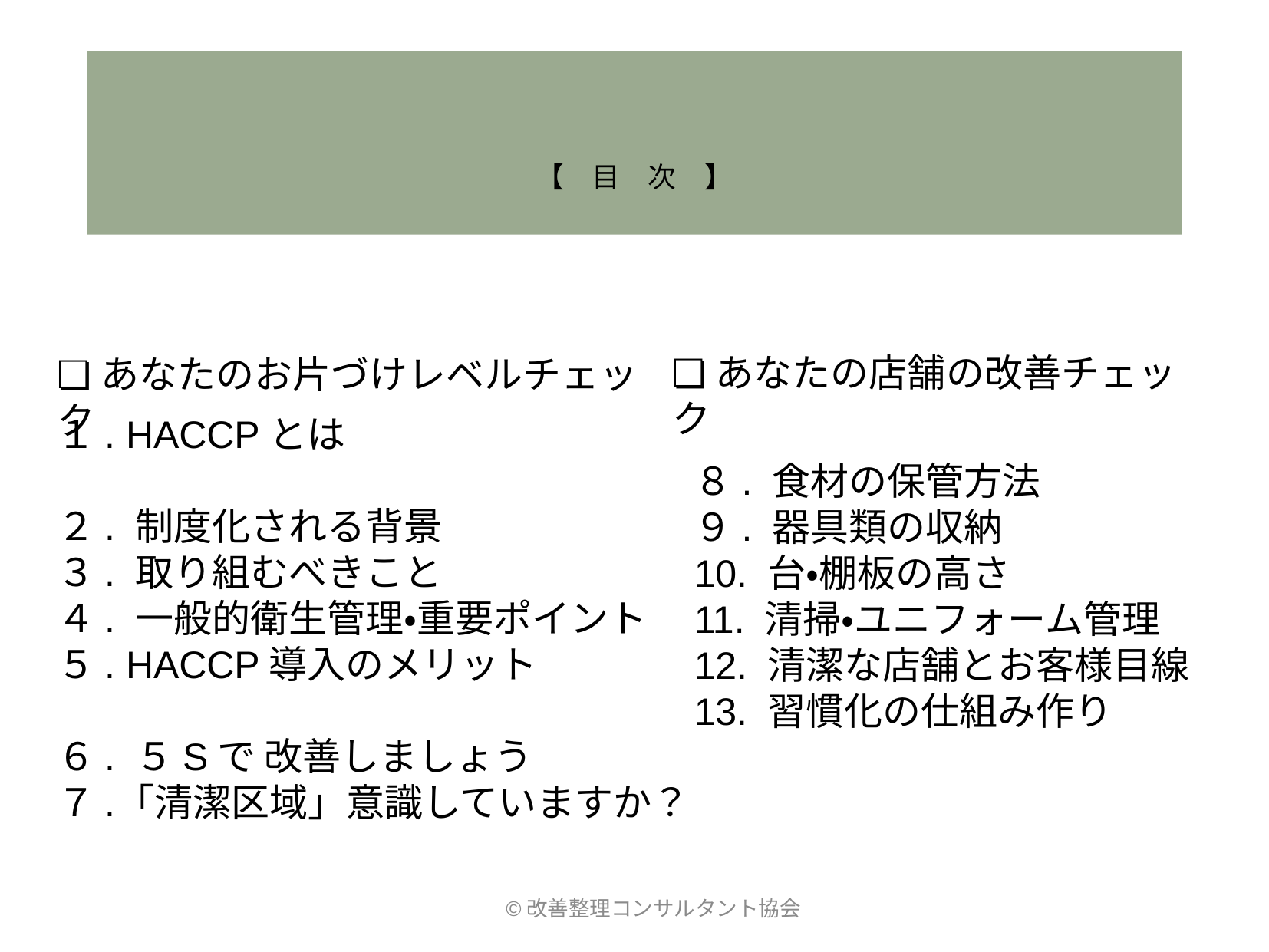

# 【　目　次　】
❏あなたの店舗の改善チェック
❏あなたのお片づけレベルチェック
１. HACCPとは
２. 制度化される背景
３. 取り組むべきこと
４. 一般的衛生管理・重要ポイント
５. HACCP導入のメリット
６. ５Sで 改善しましょう
７. ｢清潔区域」意識していますか？
８. 食材の保管方法
９. 器具類の収納
10. 台・棚板の高さ
11. 清掃・ユニフォーム管理
12. 清潔な店舗とお客様目線
13. 習慣化の仕組み作り